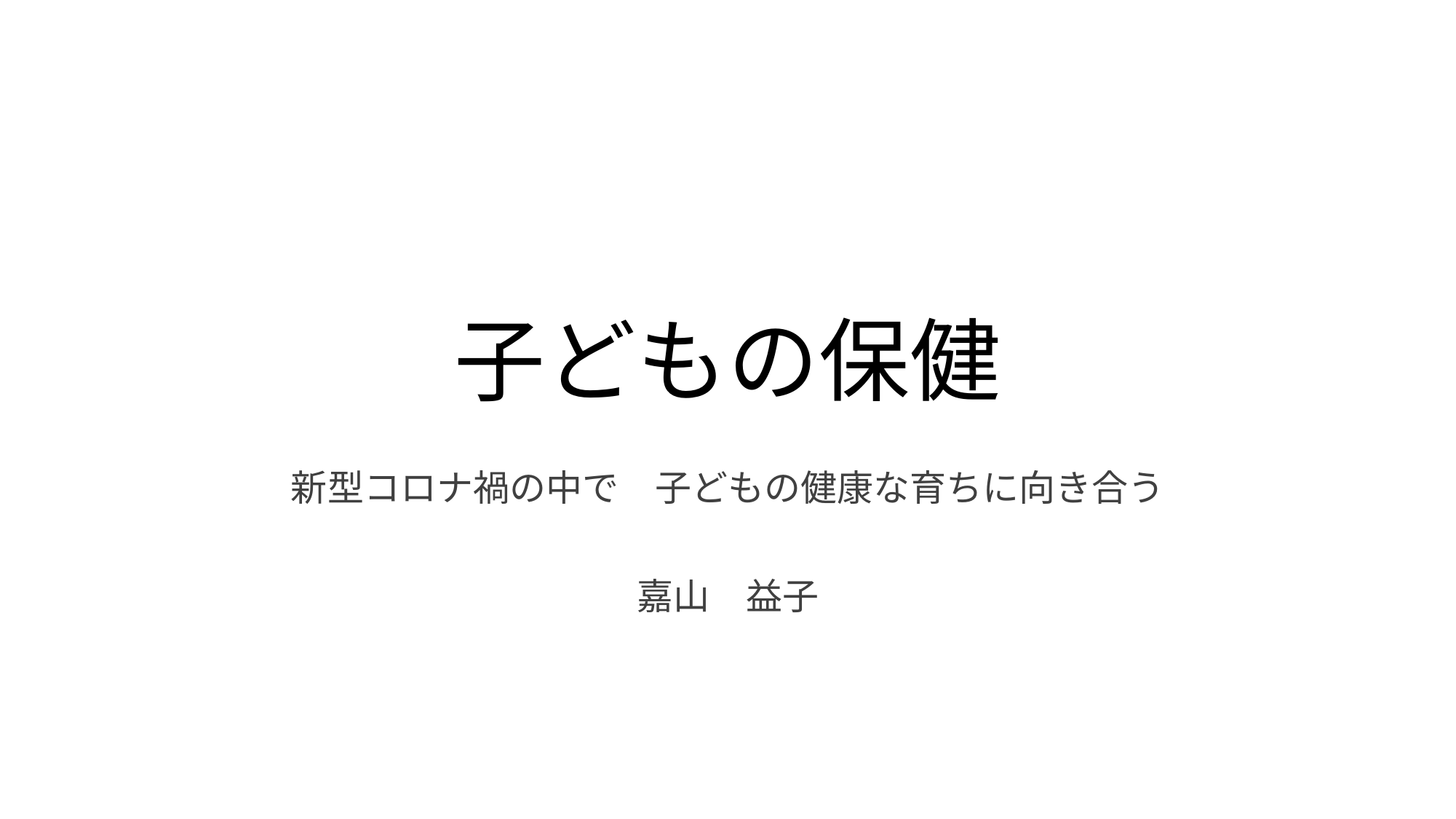

# 子どもの保健
新型コロナ禍の中で　子どもの健康な育ちに向き合う

嘉山　益子